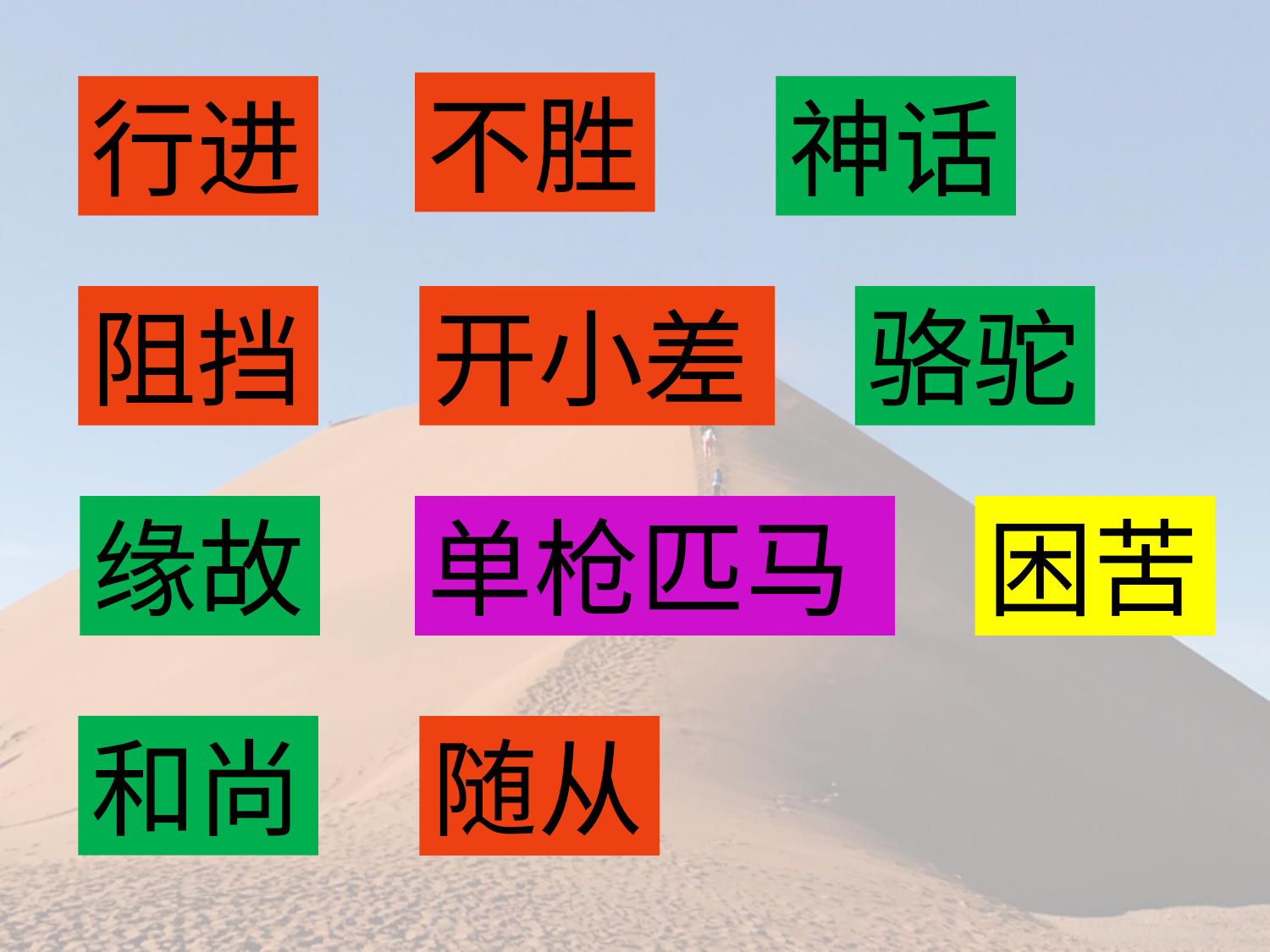

不胜
行进
神话
骆驼
开小差
阻挡
单枪匹马
缘故
困苦
和尚
随从